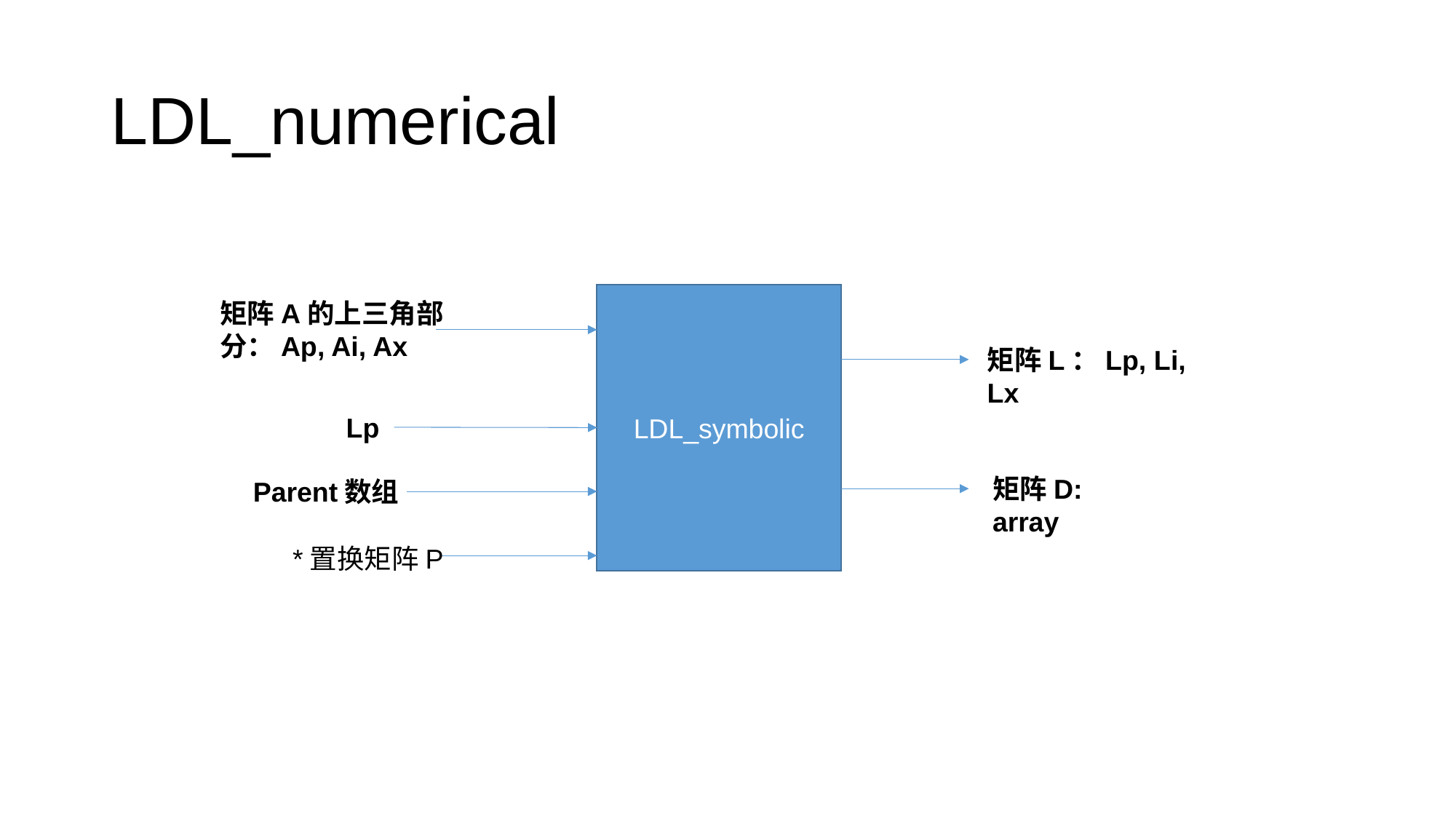

# LDL_numerical
LDL_symbolic
矩阵A的上三角部分：Ap, Ai, Ax
矩阵L：Lp, Li, Lx
Lp
矩阵D: array
Parent数组
*置换矩阵P